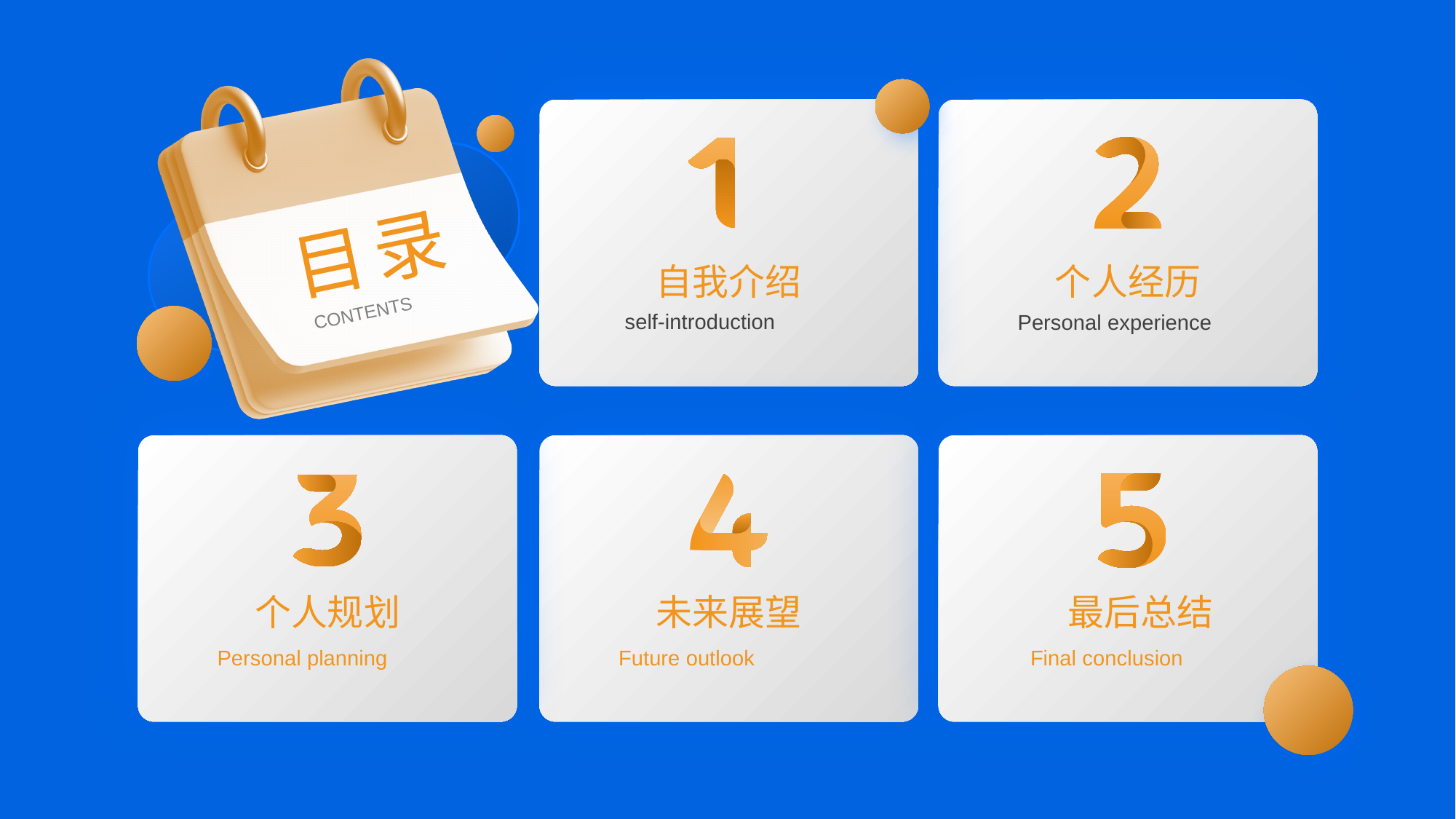

目 录
自我介绍
个人经历
CONTENTS
self-introduction
Personal experience

个人规划
Personal planning
未来展望
Future outlook
最后总结
Final conclusion